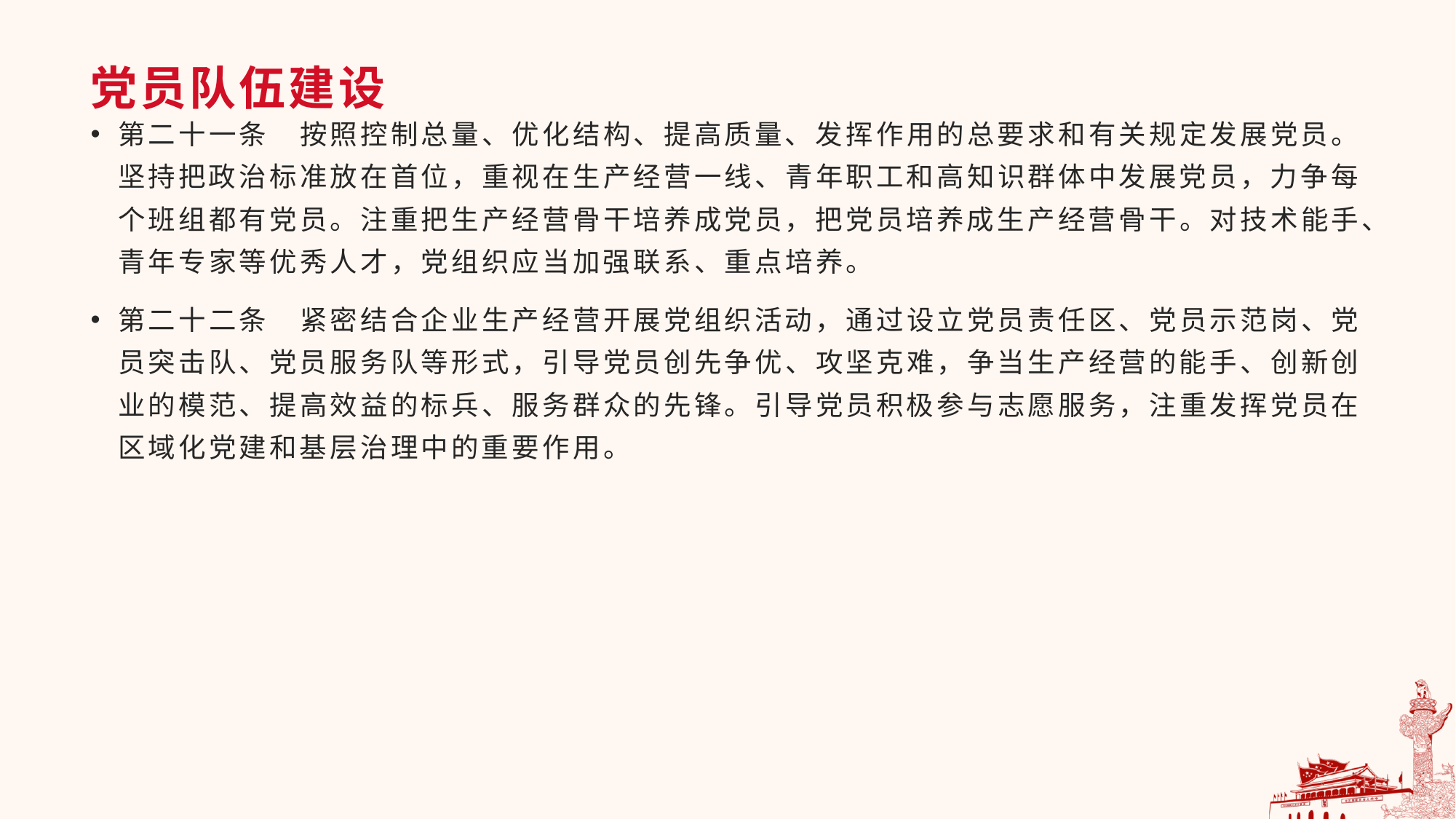

# 党员队伍建设
第二十一条　按照控制总量、优化结构、提高质量、发挥作用的总要求和有关规定发展党员。坚持把政治标准放在首位，重视在生产经营一线、青年职工和高知识群体中发展党员，力争每个班组都有党员。注重把生产经营骨干培养成党员，把党员培养成生产经营骨干。对技术能手、青年专家等优秀人才，党组织应当加强联系、重点培养。
第二十二条　紧密结合企业生产经营开展党组织活动，通过设立党员责任区、党员示范岗、党员突击队、党员服务队等形式，引导党员创先争优、攻坚克难，争当生产经营的能手、创新创业的模范、提高效益的标兵、服务群众的先锋。引导党员积极参与志愿服务，注重发挥党员在区域化党建和基层治理中的重要作用。